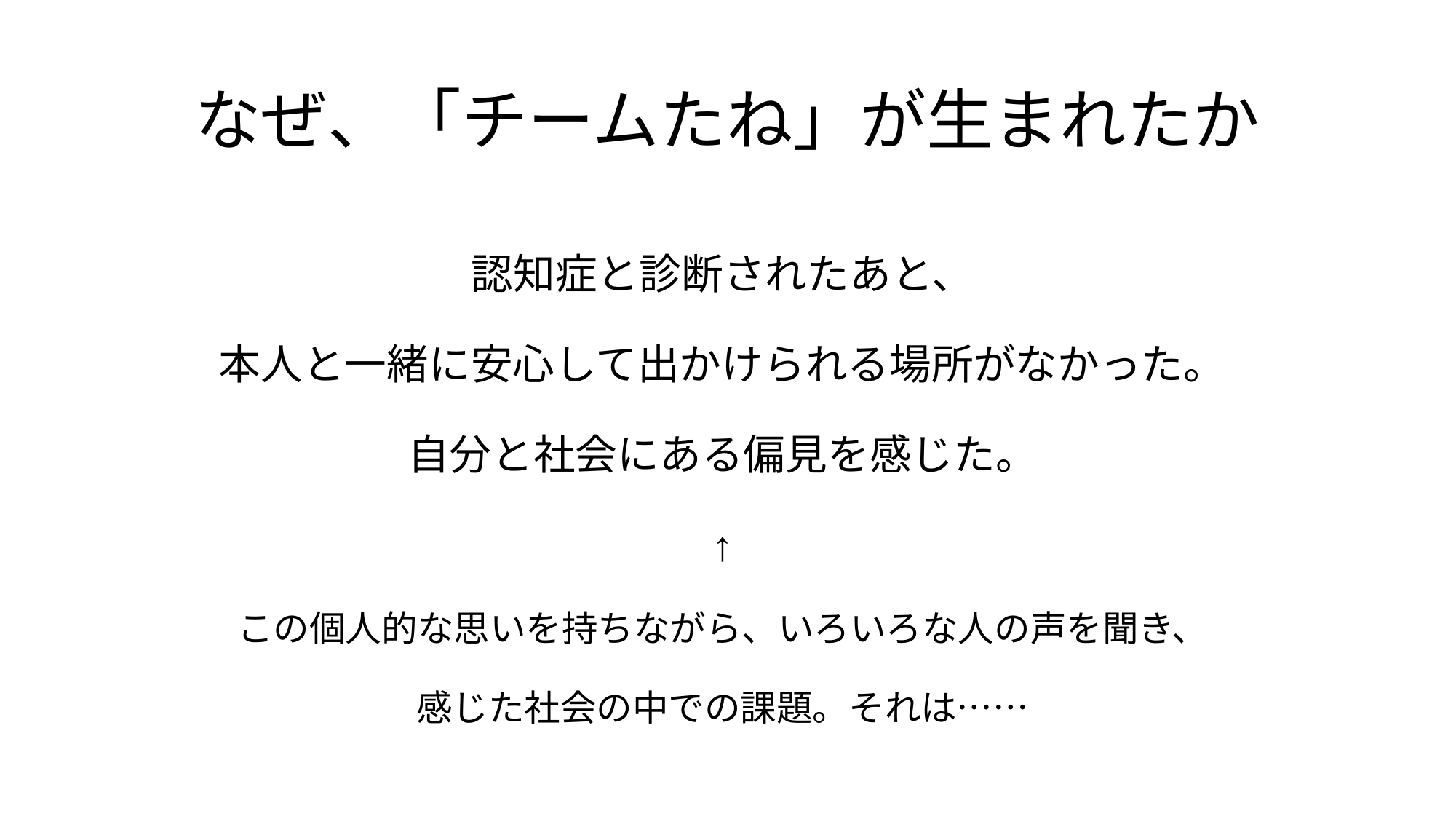

# なぜ、「チームたね」が生まれたか
認知症と診断されたあと、
本人と一緒に安心して出かけられる場所がなかった。
自分と社会にある偏見を感じた。
↑
この個人的な思いを持ちながら、いろいろな人の声を聞き、
感じた社会の中での課題。それは……